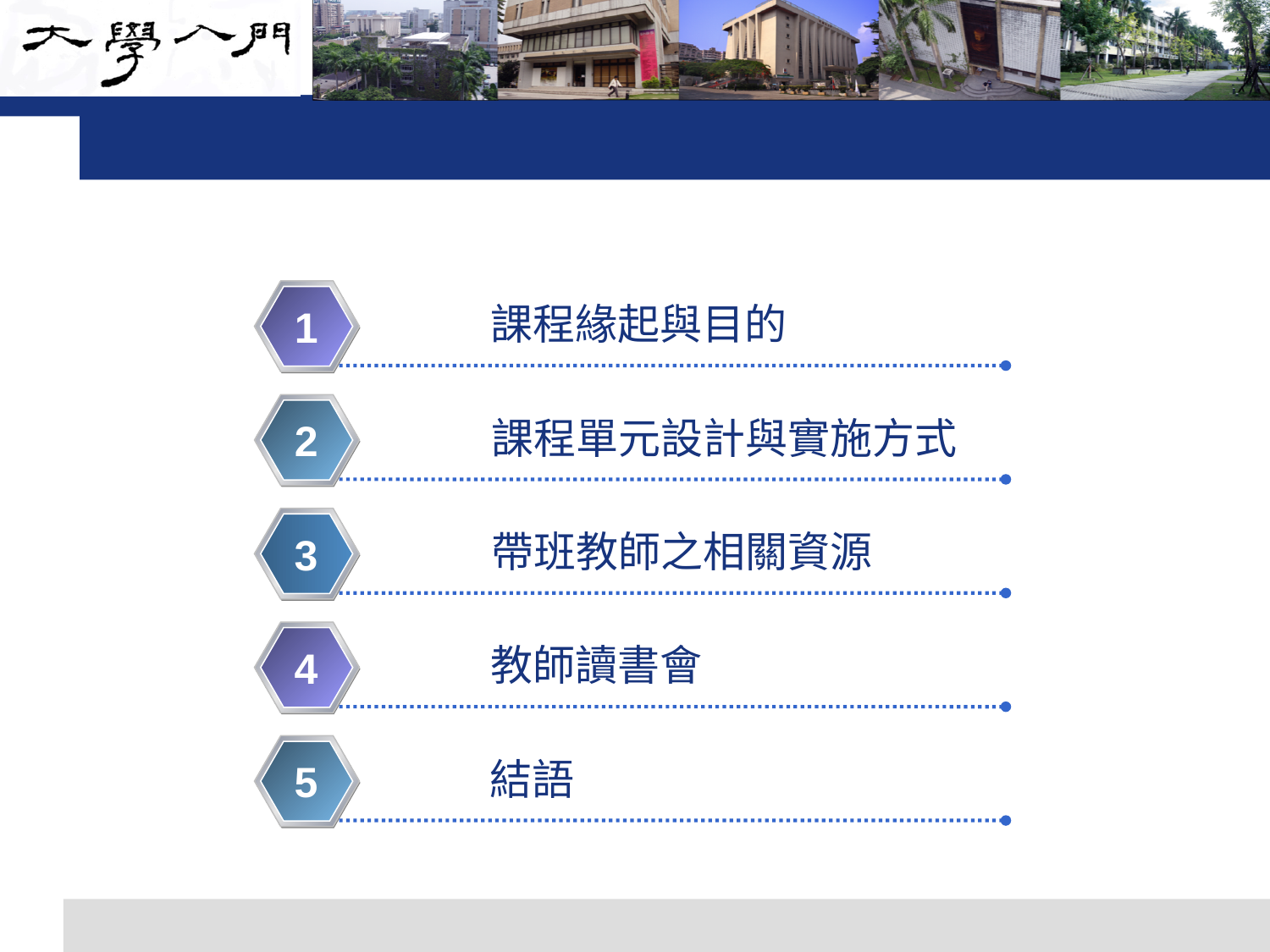

#

課程緣起與目的
1

課程單元設計與實施方式
2

帶班教師之相關資源
3

教師讀書會
4

結語
5